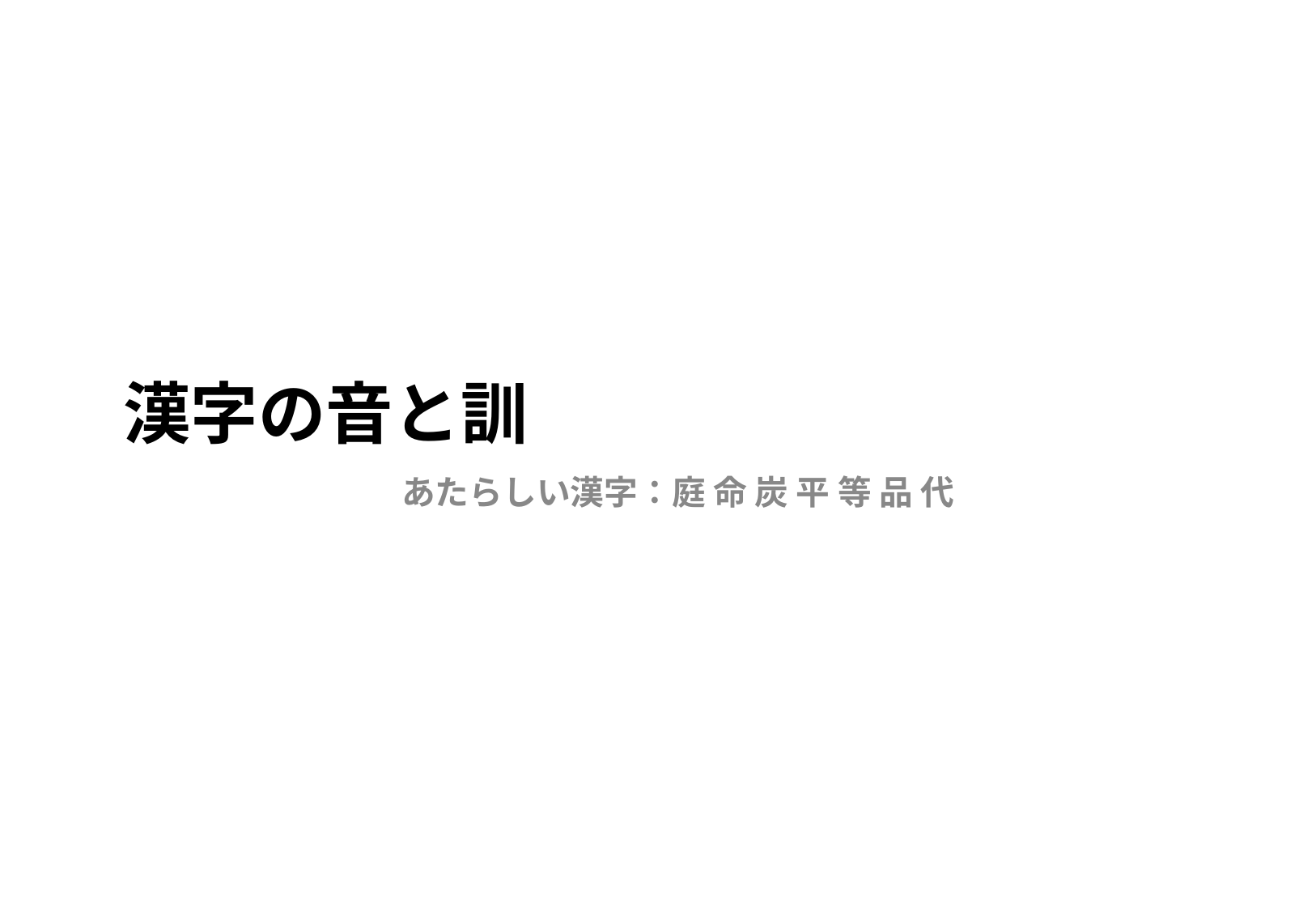

# 漢字の音と訓
あたらしい漢字：庭 命 炭 平 等 品 代